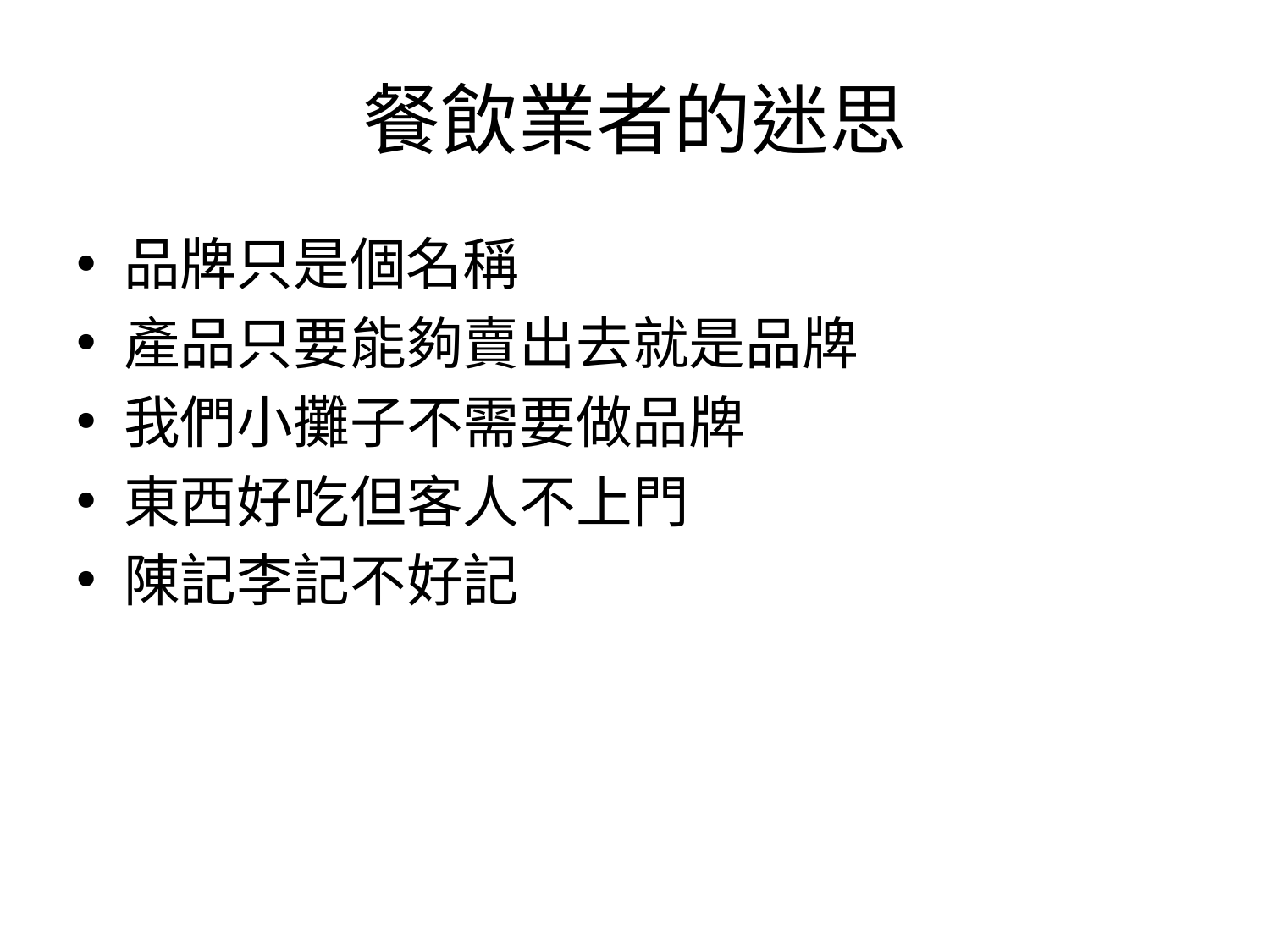

# 餐飲業者的迷思
品牌只是個名稱
產品只要能夠賣出去就是品牌
我們小攤子不需要做品牌
東西好吃但客人不上門
陳記李記不好記